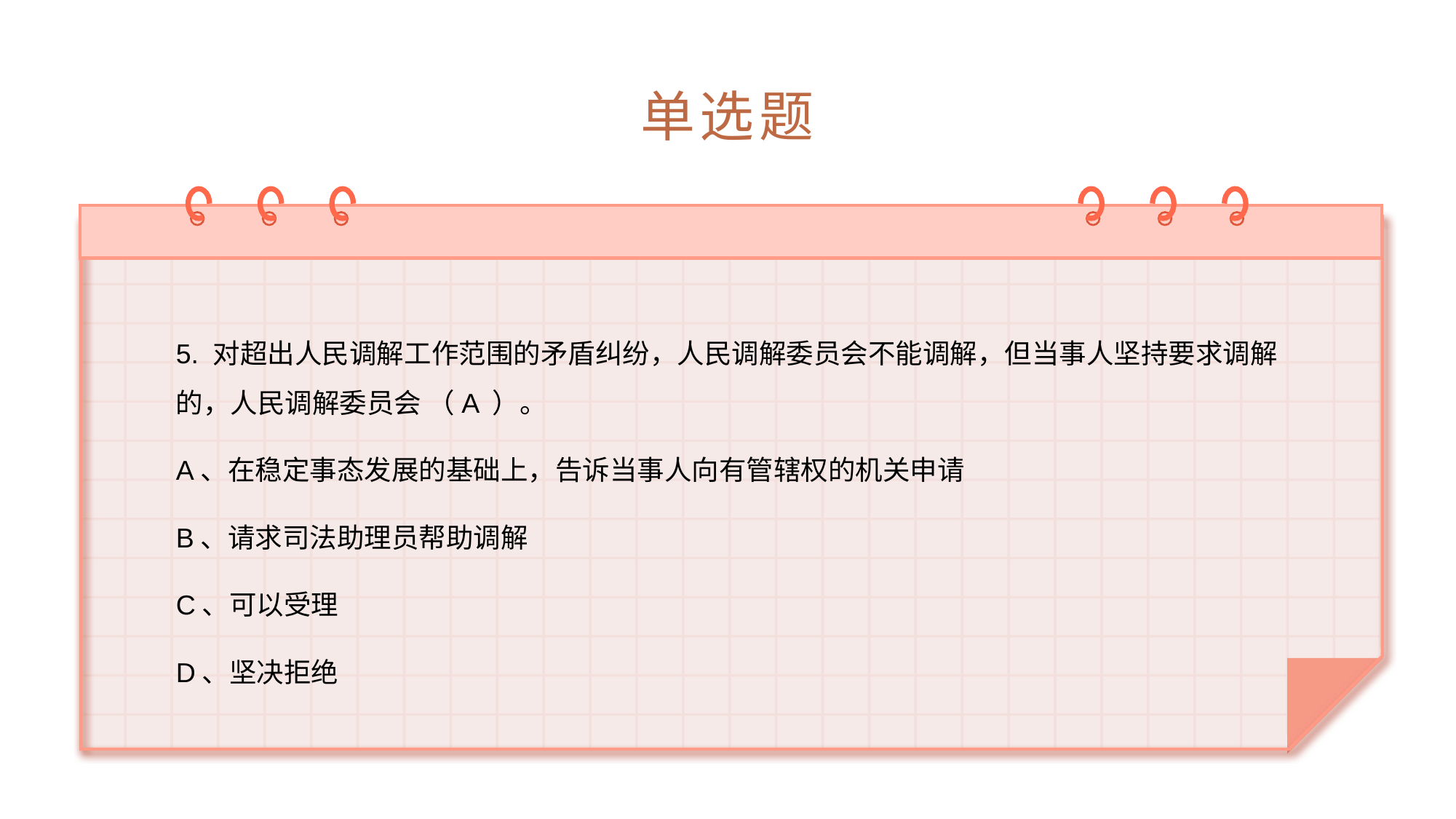

# 单选题

5. 对超出人民调解工作范围的矛盾纠纷，人民调解委员会不能调解，但当事人坚持要求调解的，人民调解委员会 （A ）。
A、在稳定事态发展的基础上，告诉当事人向有管辖权的机关申请
B、请求司法助理员帮助调解
C、可以受理
D、坚决拒绝